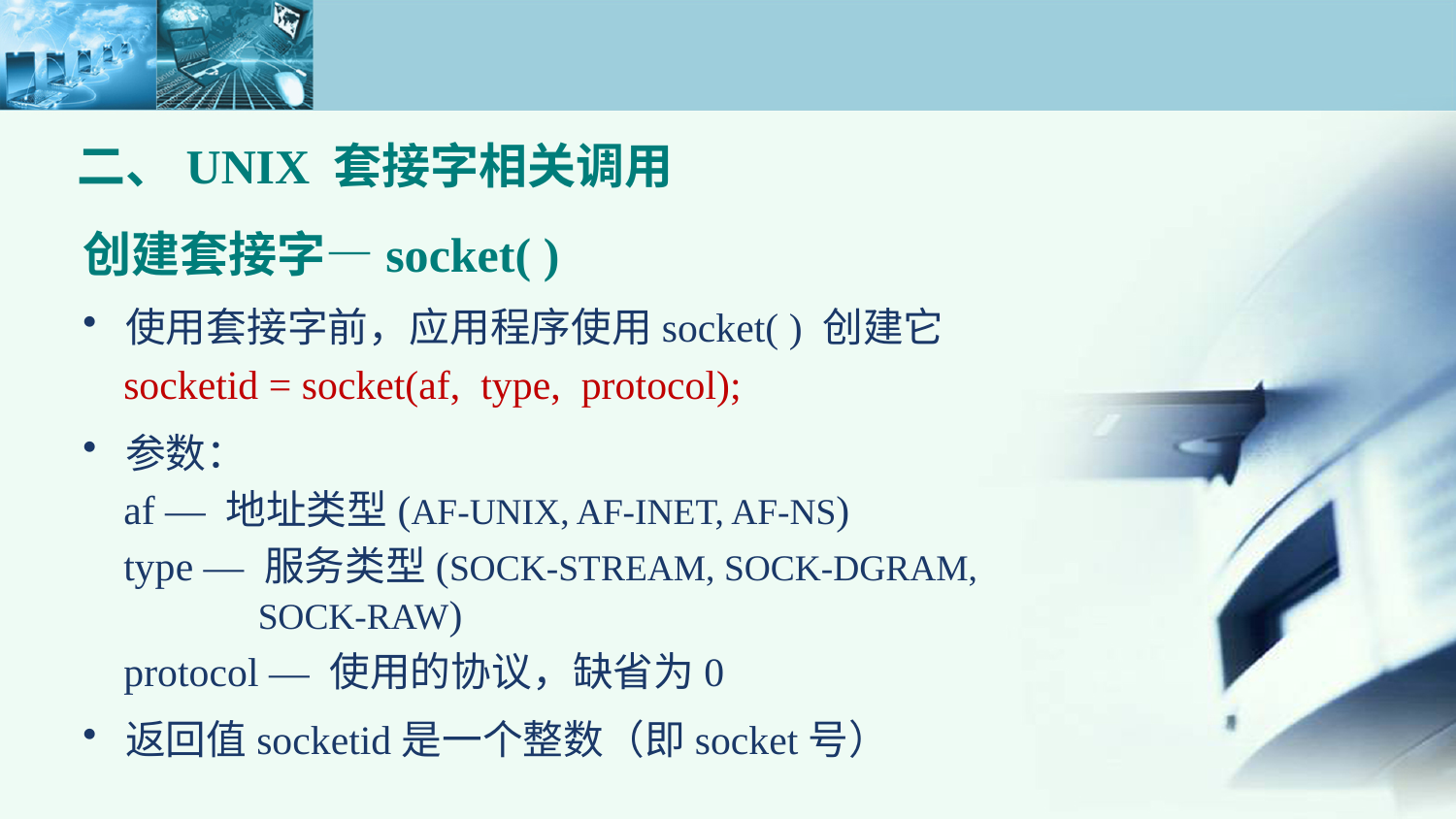

二、UNIX 套接字相关调用
创建套接字—socket( )
使用套接字前，应用程序使用socket( ) 创建它
    socketid = socket(af,  type,  protocol);
参数：
    af — 地址类型(AF-UNIX, AF-INET, AF-NS)
    type — 服务类型(SOCK-STREAM, SOCK-DGRAM,
                   SOCK-RAW)
    protocol — 使用的协议，缺省为0
返回值socketid是一个整数（即socket号）